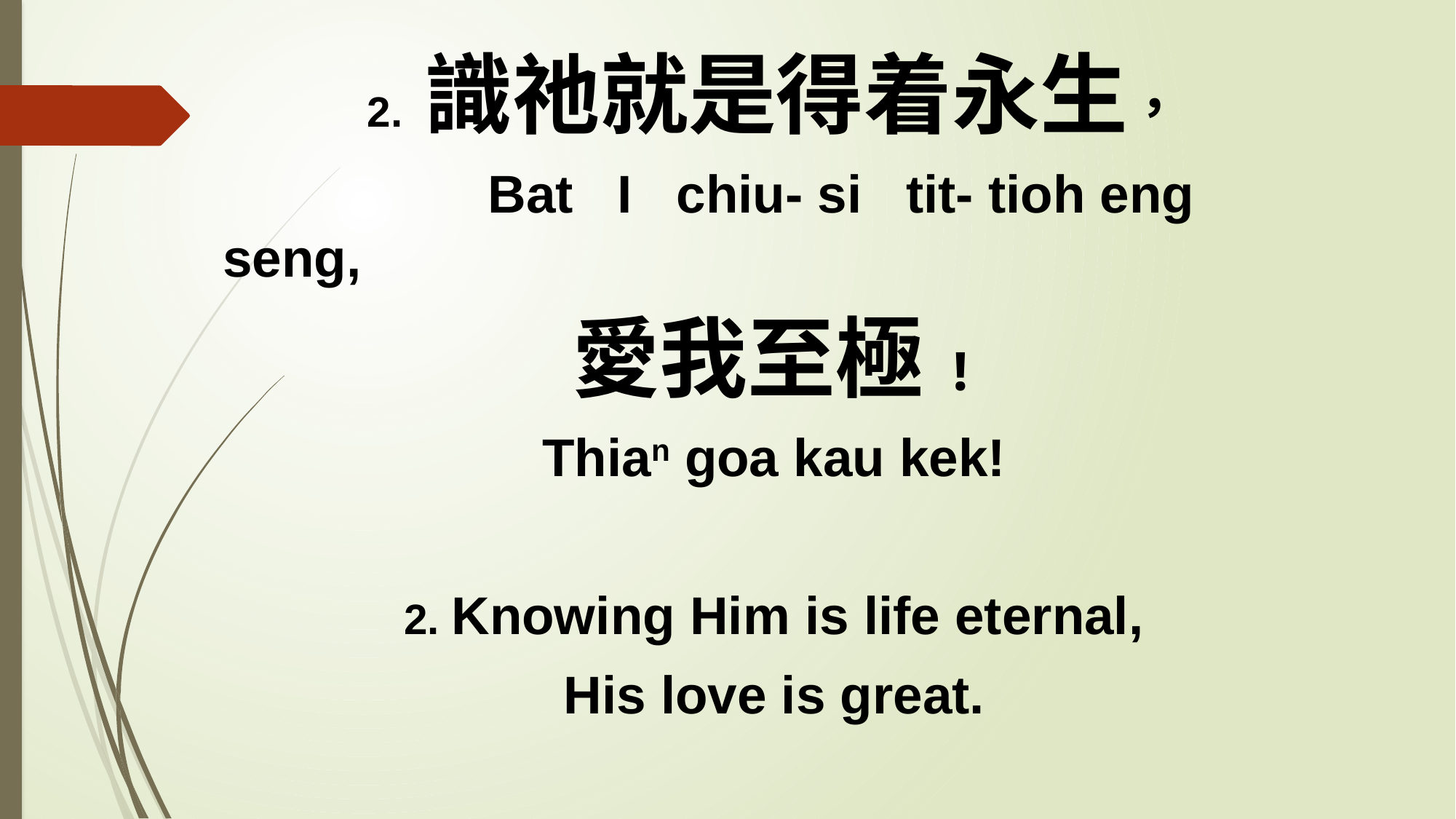

2. 識祂就是得着永生，
                  Bat   I   chiu- si   tit- tioh eng seng,
愛我至極!
Thian goa kau kek!

2. Knowing Him is life eternal,
His love is great.